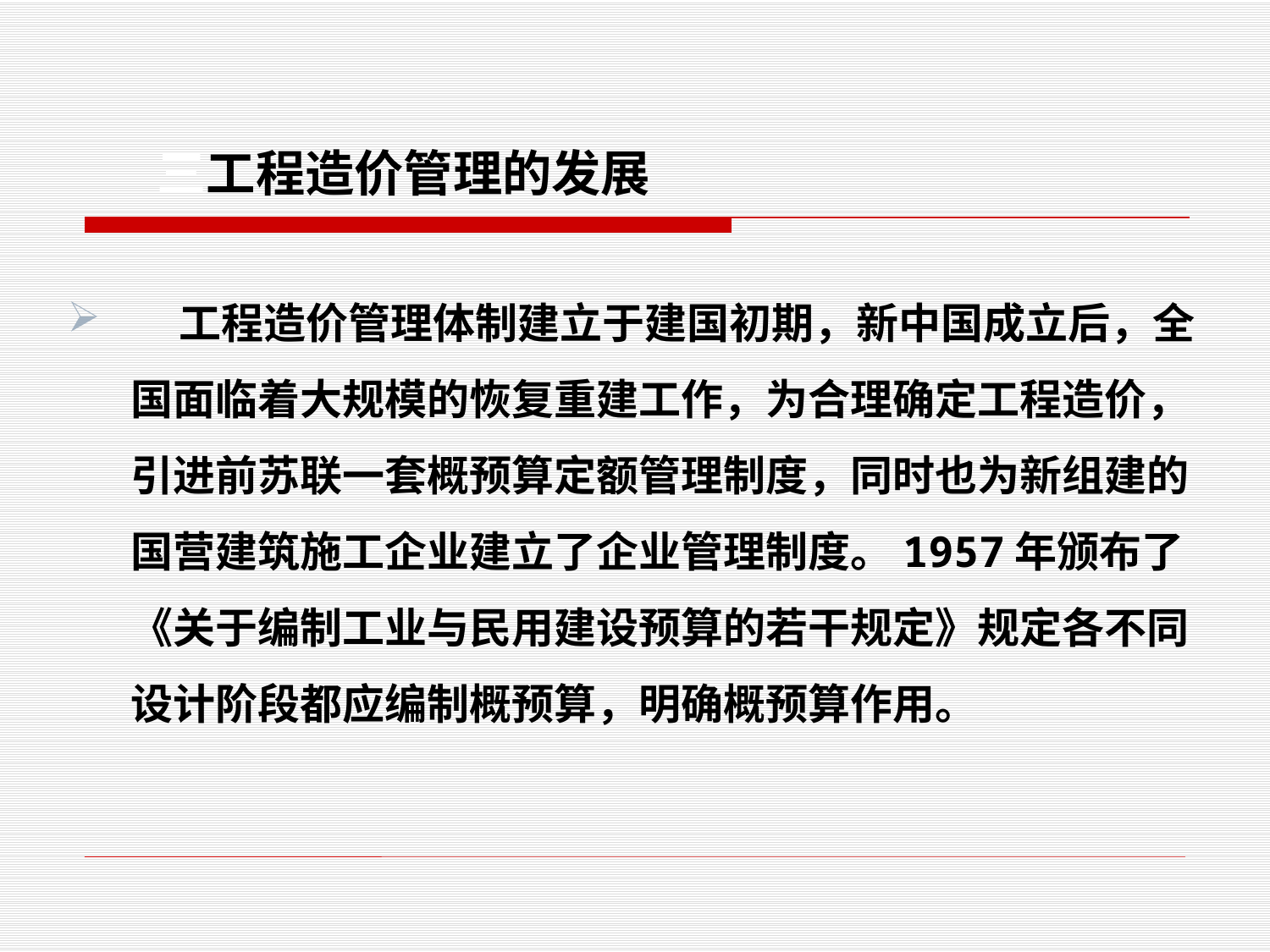

三工程造价管理的发展
    工程造价管理体制建立于建国初期，新中国成立后，全国面临着大规模的恢复重建工作，为合理确定工程造价，引进前苏联一套概预算定额管理制度，同时也为新组建的国营建筑施工企业建立了企业管理制度。1957年颁布了《关于编制工业与民用建设预算的若干规定》规定各不同设计阶段都应编制概预算，明确概预算作用。